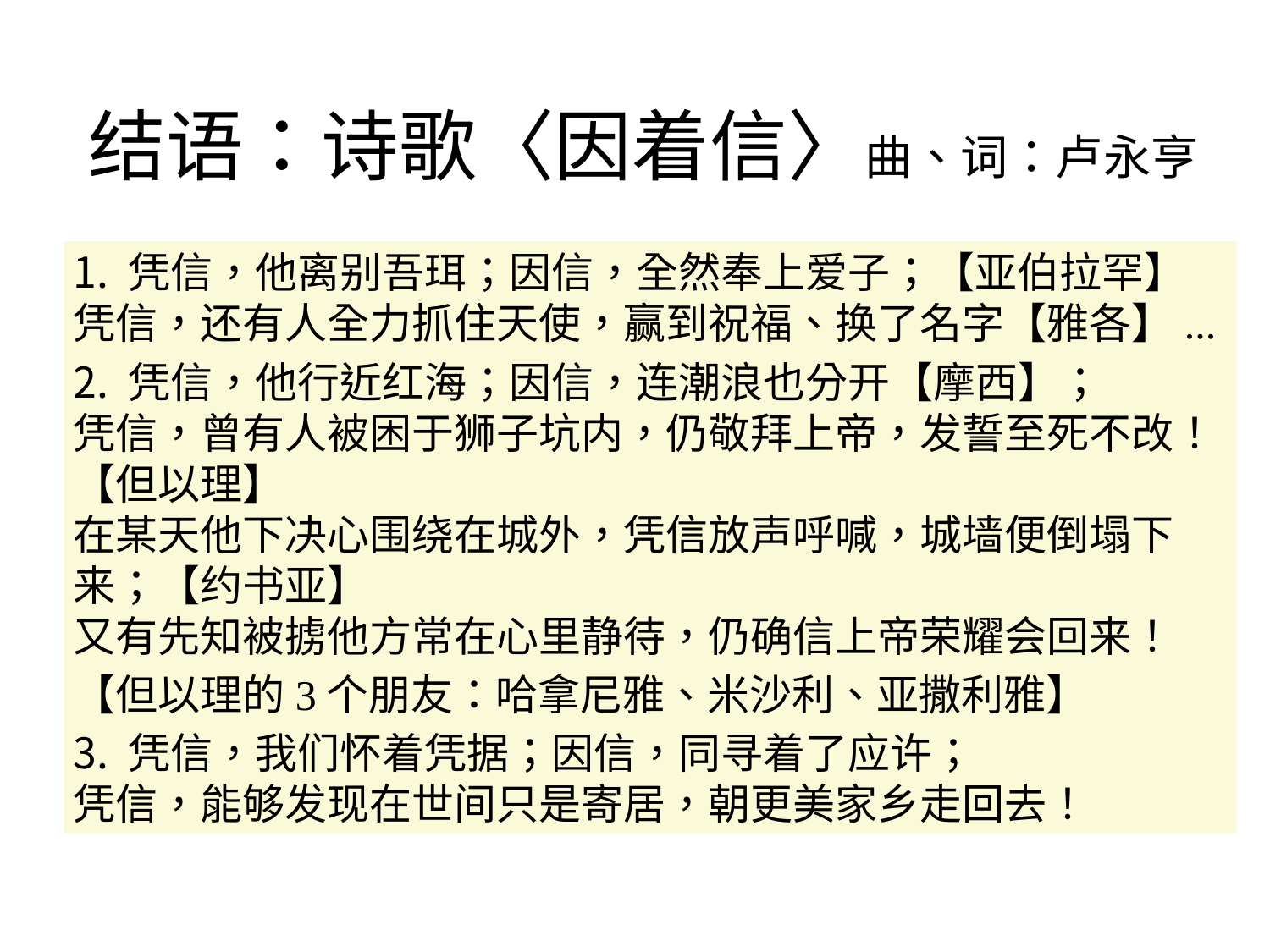

# 结语：诗歌〈因着信〉曲、词：卢永亨
 凭信，他离别吾珥；因信，全然奉上爱子；【亚伯拉罕】
凭信，还有人全力抓住天使，赢到祝福、换了名字【雅各】...
 凭信，他行近红海；因信，连潮浪也分开【摩西】；
凭信，曾有人被困于狮子坑内，仍敬拜上帝，发誓至死不改！【但以理】
在某天他下决心围绕在城外，凭信放声呼喊，城墙便倒塌下来；【约书亚】
又有先知被掳他方常在心里静待，仍确信上帝荣耀会回来！
【但以理的3个朋友：哈拿尼雅、米沙利、亚撒利雅】
 凭信，我们怀着凭据；因信，同寻着了应许；
凭信，能够发现在世间只是寄居，朝更美家乡走回去！